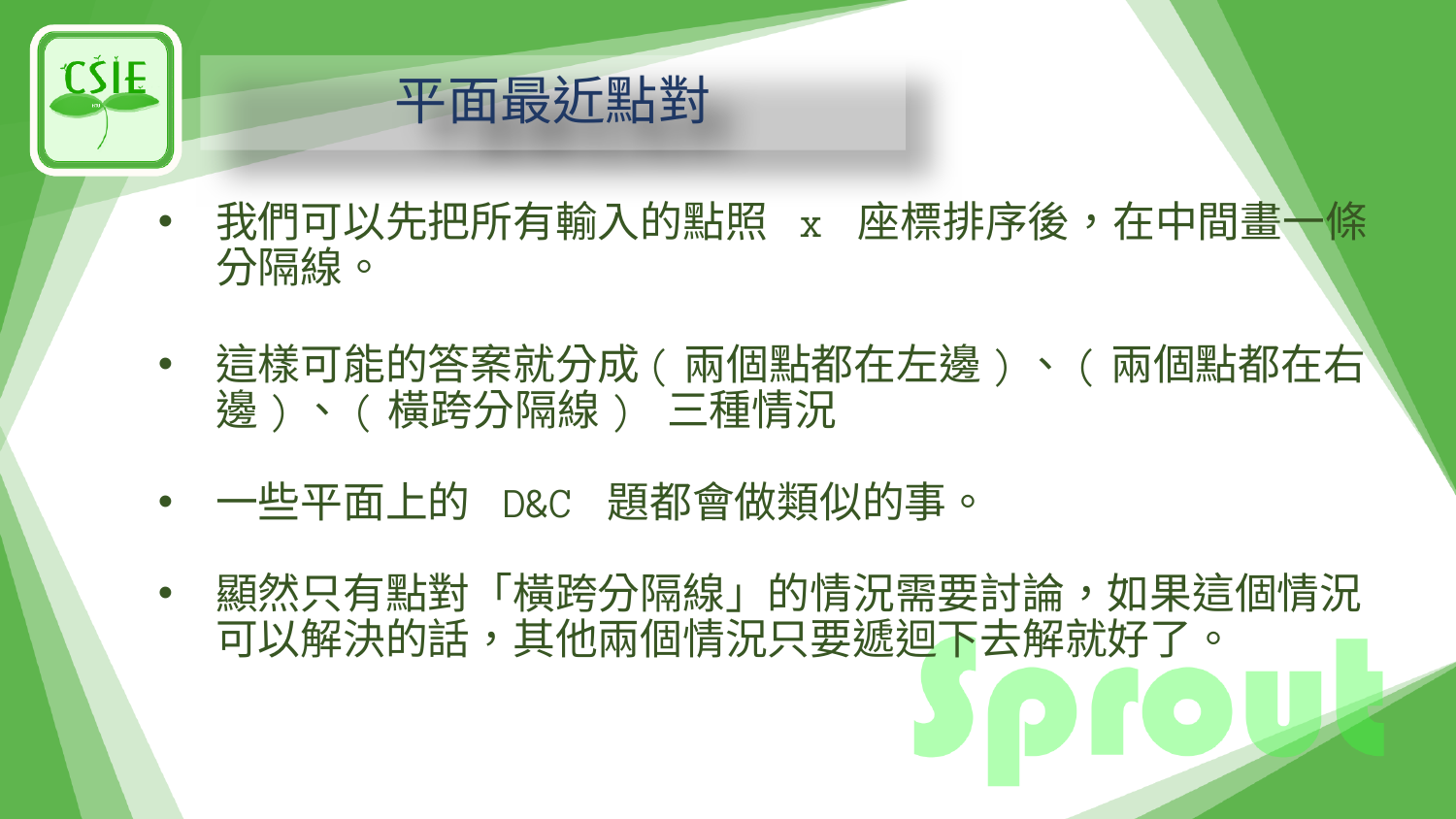

# 平面最近點對
我們可以先把所有輸入的點照 x 座標排序後，在中間畫一條分隔線。
這樣可能的答案就分成(兩個點都在左邊)、(兩個點都在右邊)、(橫跨分隔線) 三種情況
一些平面上的 D&C 題都會做類似的事。
顯然只有點對「橫跨分隔線」的情況需要討論，如果這個情況可以解決的話，其他兩個情況只要遞迴下去解就好了。